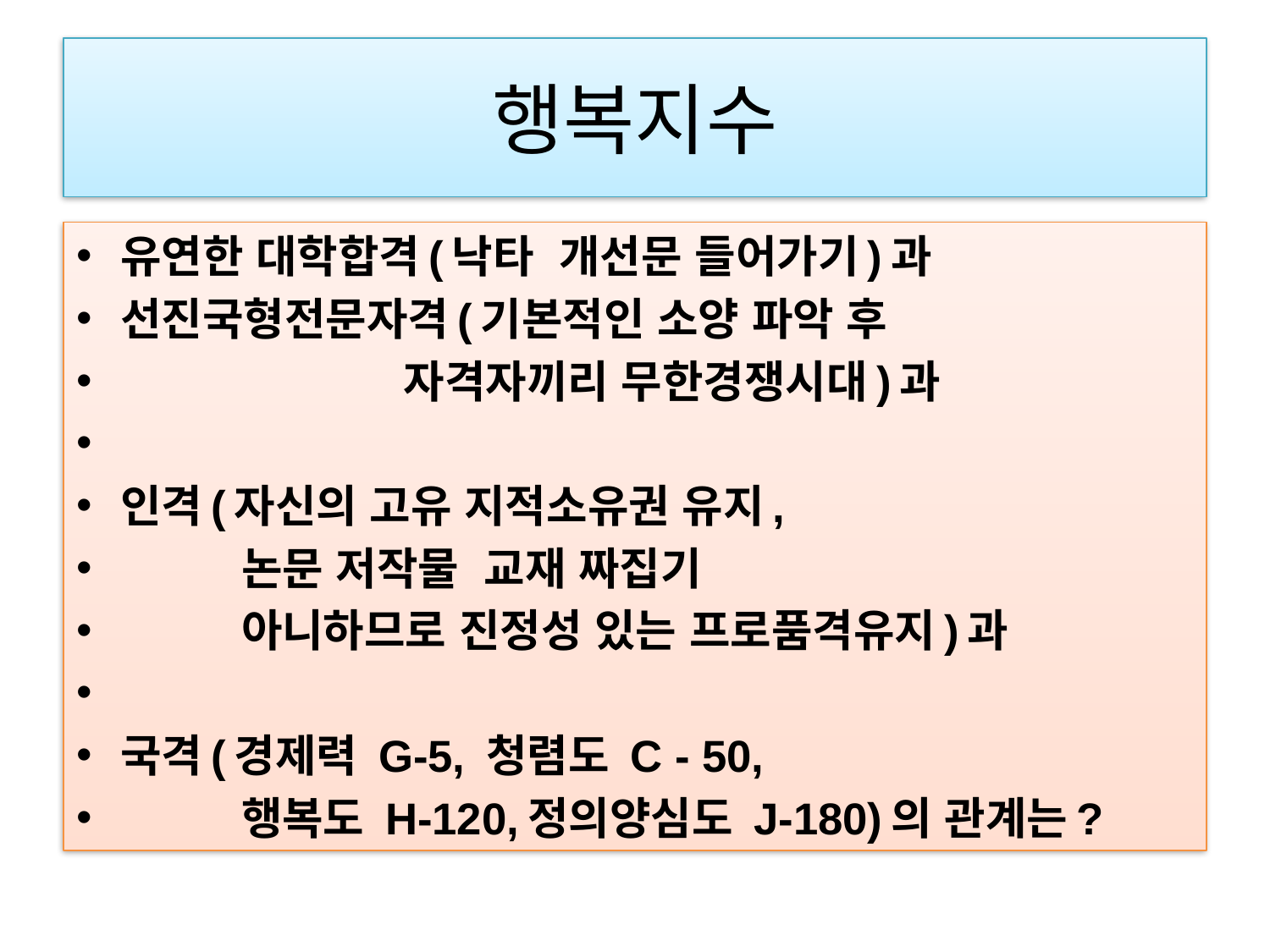

# 행복지수
유연한 대학합격(낙타  개선문 들어가기)과
선진국형전문자격(기본적인 소양 파악 후
                      자격자끼리 무한경쟁시대)과

인격(자신의 고유 지적소유권 유지,
         논문 저작물  교재 짜집기
         아니하므로 진정성 있는 프로품격유지)과

국격(경제력 G-5, 청렴도 C - 50,
         행복도 H-120,정의양심도 J-180)의 관계는?